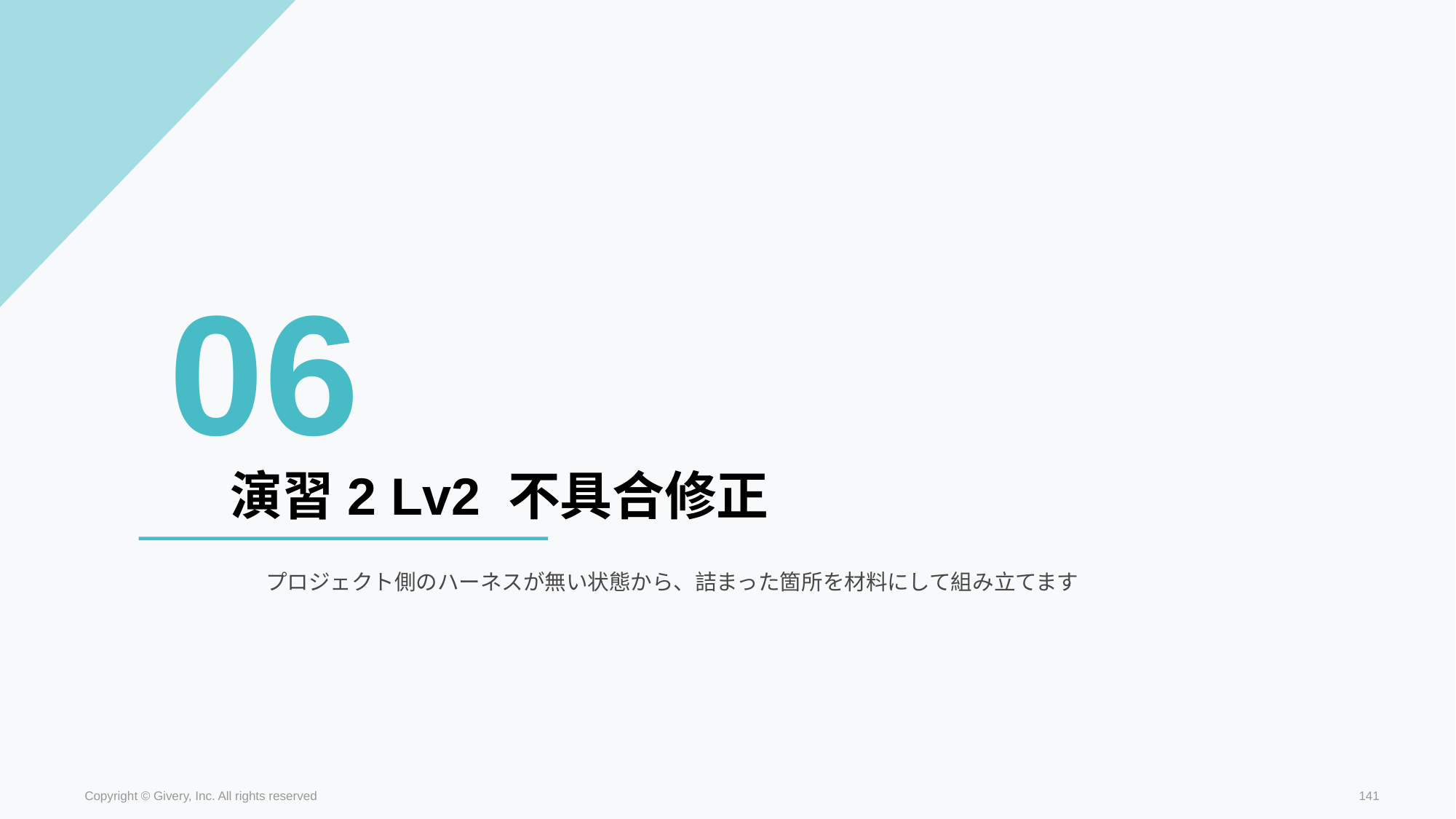

06
演習2 Lv2 不具合修正

プロジェクト側のハーネスが無い状態から、詰まった箇所を材料にして組み立てます
Copyright © Givery, Inc. All rights reserved
141